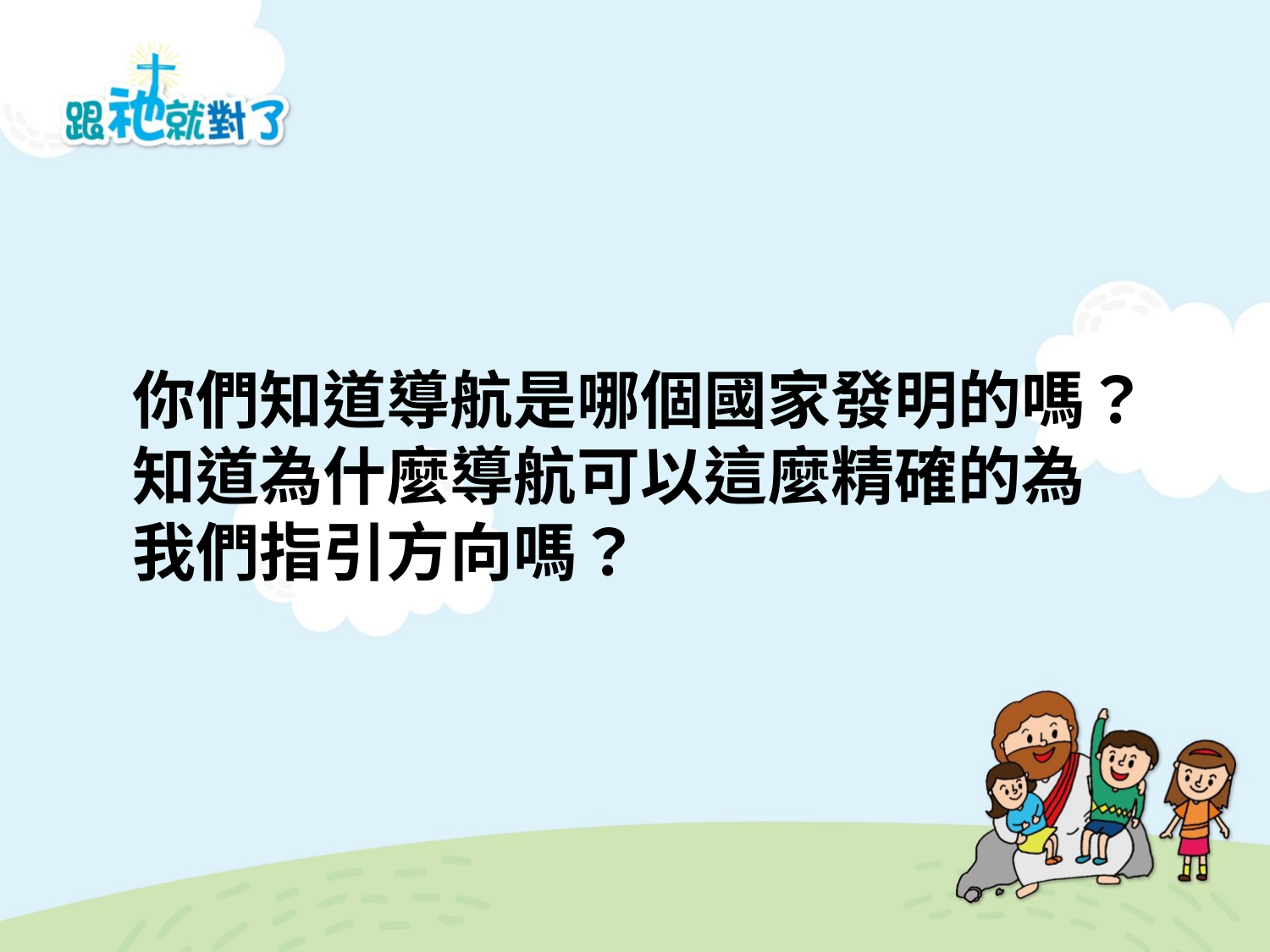

你們知道導航是哪個國家發明的嗎？知道為什麼導航可以這麼精確的為我們指引方向嗎？